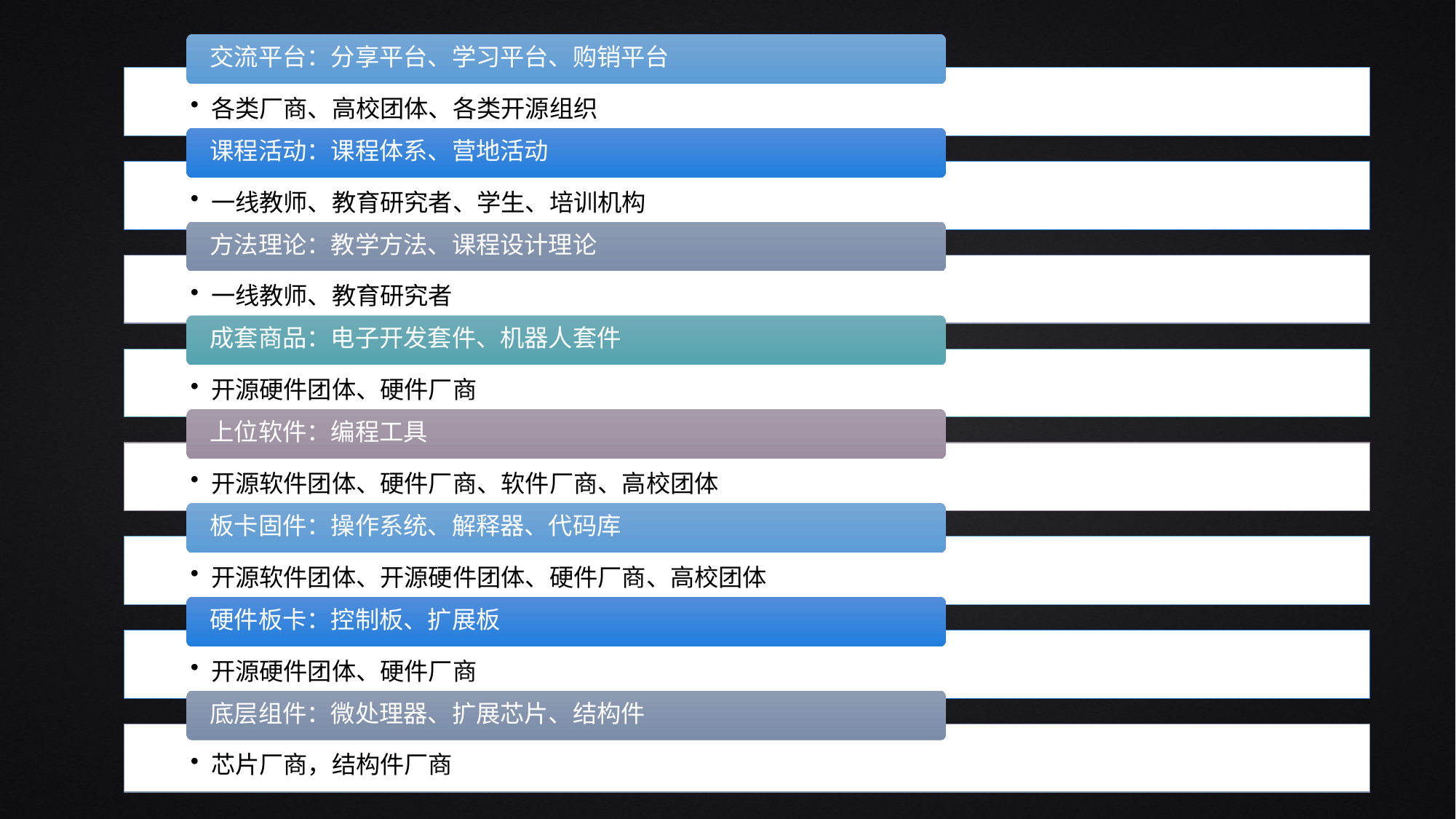

交流平台：分享平台、学习平台、购销平台
各类厂商、高校团体、各类开源组织
课程活动：课程体系、营地活动
一线教师、教育研究者、学生、培训机构
方法理论：教学方法、课程设计理论
一线教师、教育研究者
成套商品：电子开发套件、机器人套件
开源硬件团体、硬件厂商
上位软件：编程工具
开源软件团体、硬件厂商、软件厂商、高校团体
板卡固件：操作系统、解释器、代码库
开源软件团体、开源硬件团体、硬件厂商、高校团体
硬件板卡：控制板、扩展板
开源硬件团体、硬件厂商
底层组件：微处理器、扩展芯片、结构件
芯片厂商，结构件厂商